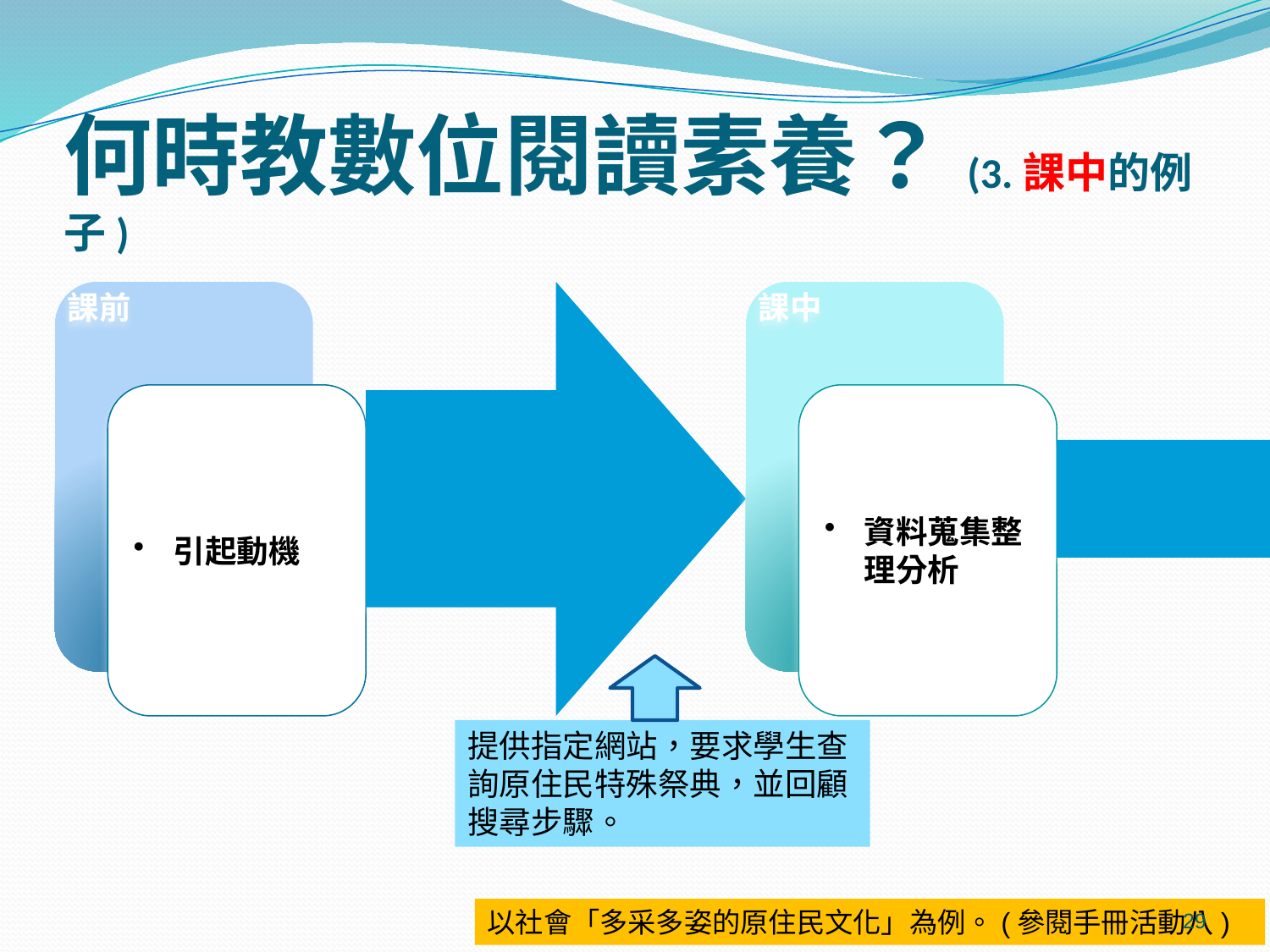

# 何時教數位閱讀素養？(3.課中的例子)
課前
引起動機
課中
資料蒐集整理分析

提供指定網站，要求學生查詢原住民特殊祭典，並回顧搜尋步驟。
29
以社會「多采多姿的原住民文化」為例。(參閱手冊活動八)